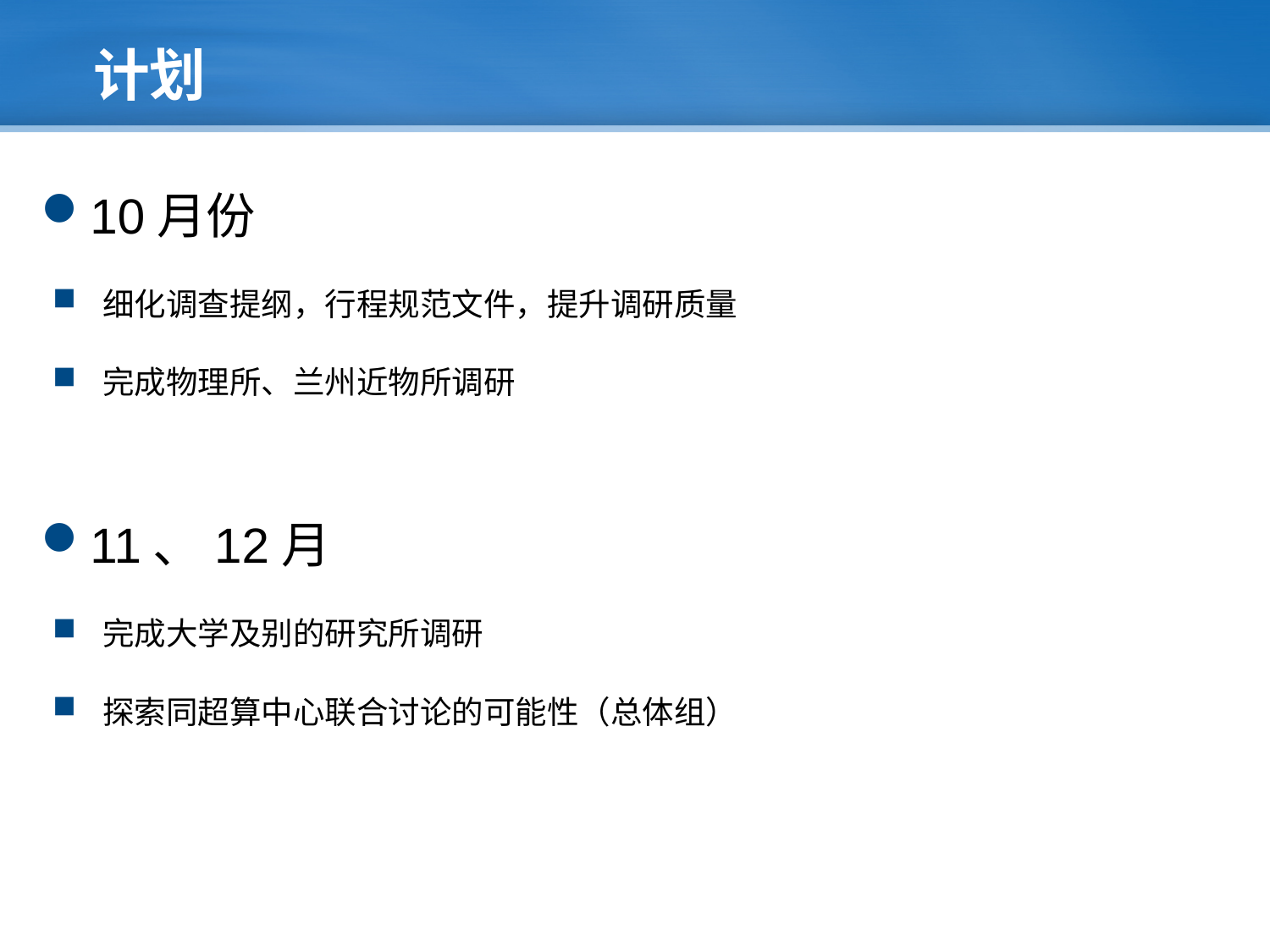

# 计划
10月份
细化调查提纲，行程规范文件，提升调研质量
完成物理所、兰州近物所调研

11、12月
完成大学及别的研究所调研
探索同超算中心联合讨论的可能性（总体组）